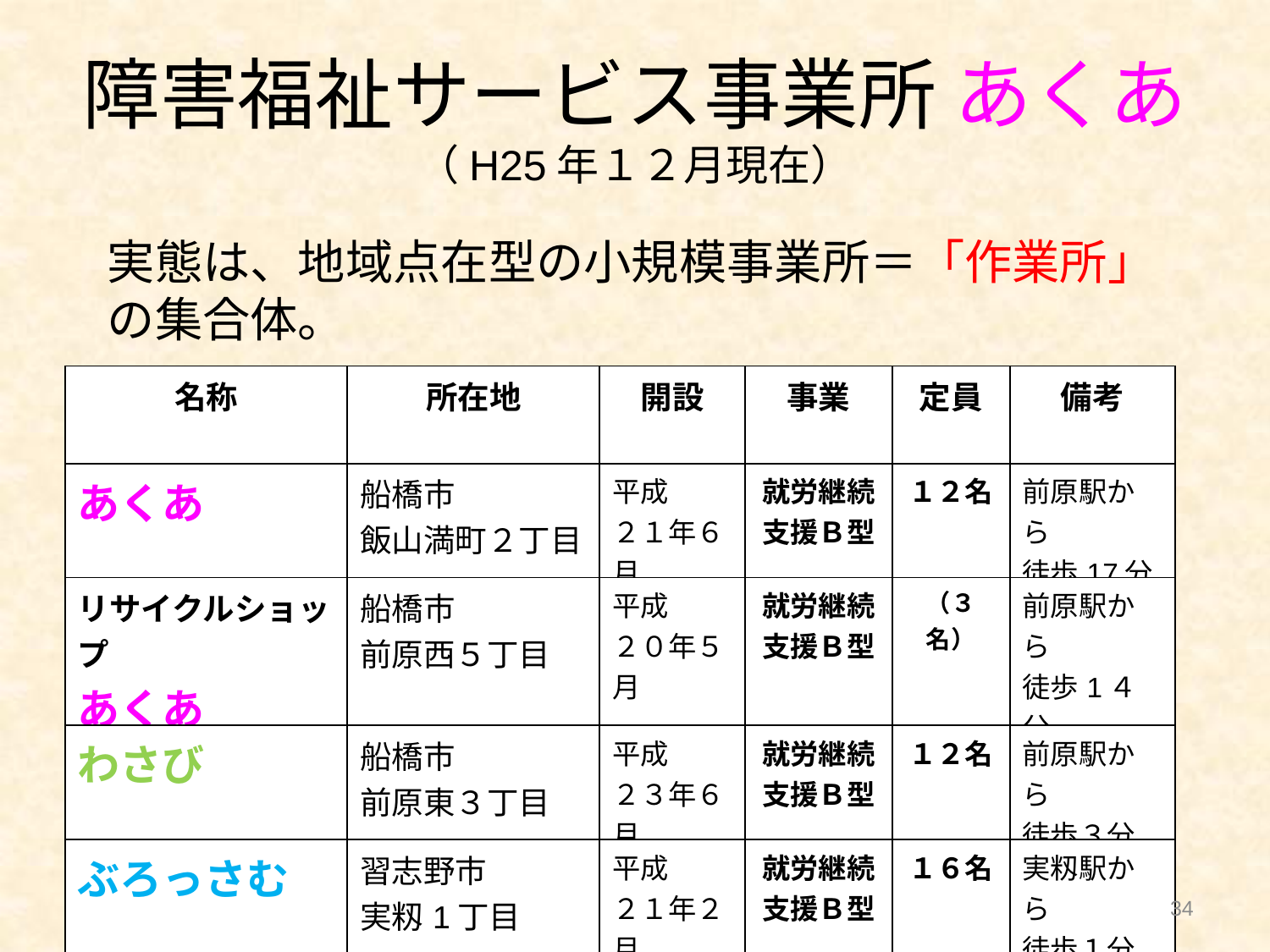

# 障害福祉サービス事業所 あくあ（H25年１２月現在）

実態は、地域点在型の小規模事業所＝「作業所」の集合体。

| 名称 | 所在地 | 開設 | 事業 | 定員 | 備考 |
| --- | --- | --- | --- | --- | --- |
| あくあ | 船橋市 飯山満町２丁目 | 平成 ２１年６月 | 就労継続支援Ｂ型 | １２名 | 前原駅から 徒歩17分 |
| リサイクルショップ あくあ | 船橋市 前原西５丁目 | 平成 ２０年５月 | 就労継続支援Ｂ型 | （３名） | 前原駅から 徒歩1４分 |
| わさび | 船橋市 前原東３丁目 | 平成 ２３年６月 | 就労継続支援Ｂ型 | １２名 | 前原駅から 徒歩３分 |
| ぶろっさむ | 習志野市 実籾1丁目 | 平成 ２１年２月 | 就労継続支援Ｂ型 | １６名 | 実籾駅から 徒歩１分 |
34